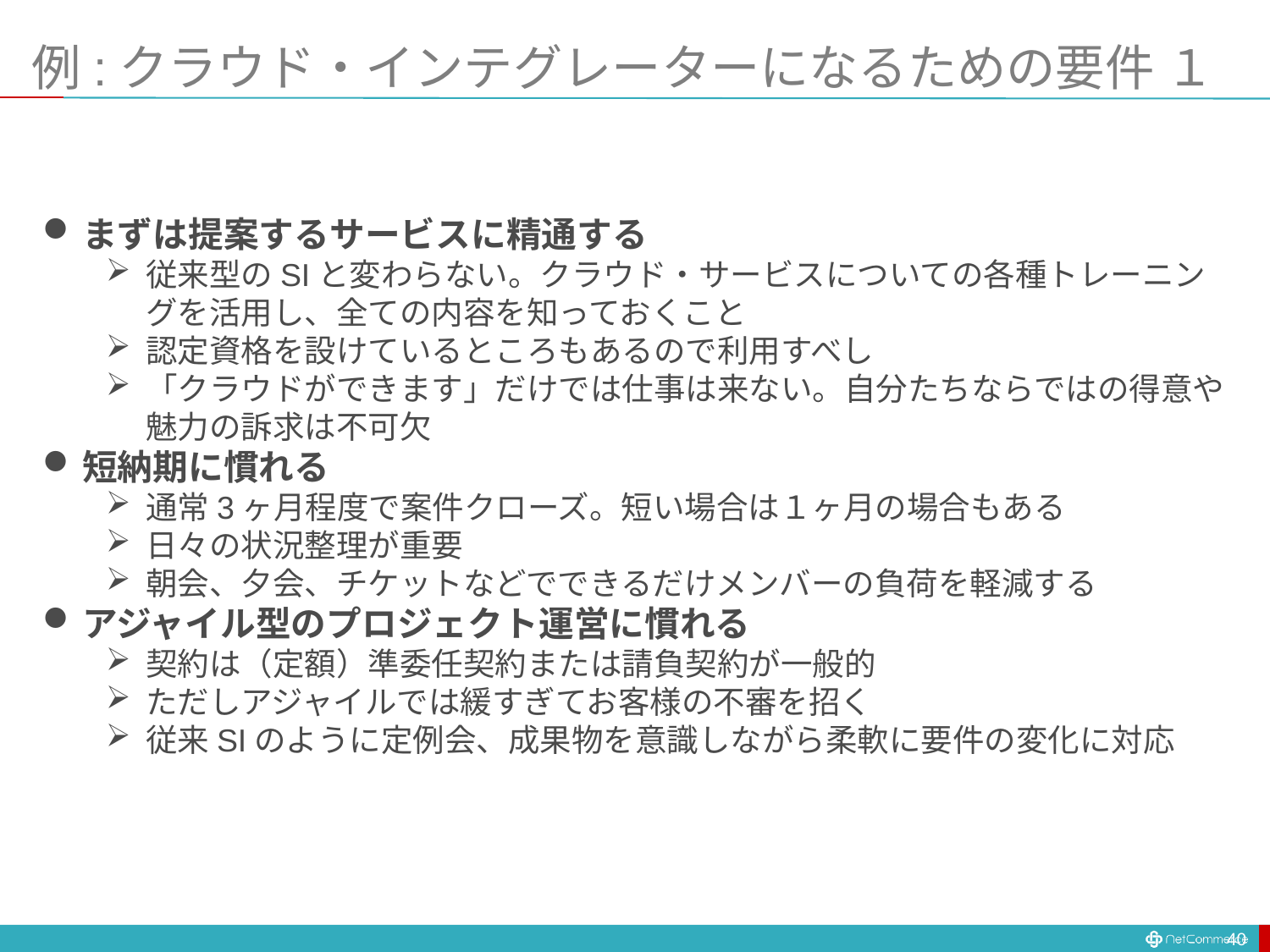

# 例:クラウド・インテグレーターになるための要件 １
まずは提案するサービスに精通する
従来型のSIと変わらない。クラウド・サービスについての各種トレーニングを活用し、全ての内容を知っておくこと
認定資格を設けているところもあるので利用すべし
「クラウドができます」だけでは仕事は来ない。自分たちならではの得意や魅力の訴求は不可欠
短納期に慣れる
通常3ヶ月程度で案件クローズ。短い場合は１ヶ月の場合もある
日々の状況整理が重要
朝会、夕会、チケットなどでできるだけメンバーの負荷を軽減する
アジャイル型のプロジェクト運営に慣れる
契約は（定額）準委任契約または請負契約が一般的
ただしアジャイルでは緩すぎてお客様の不審を招く
従来SIのように定例会、成果物を意識しながら柔軟に要件の変化に対応
40